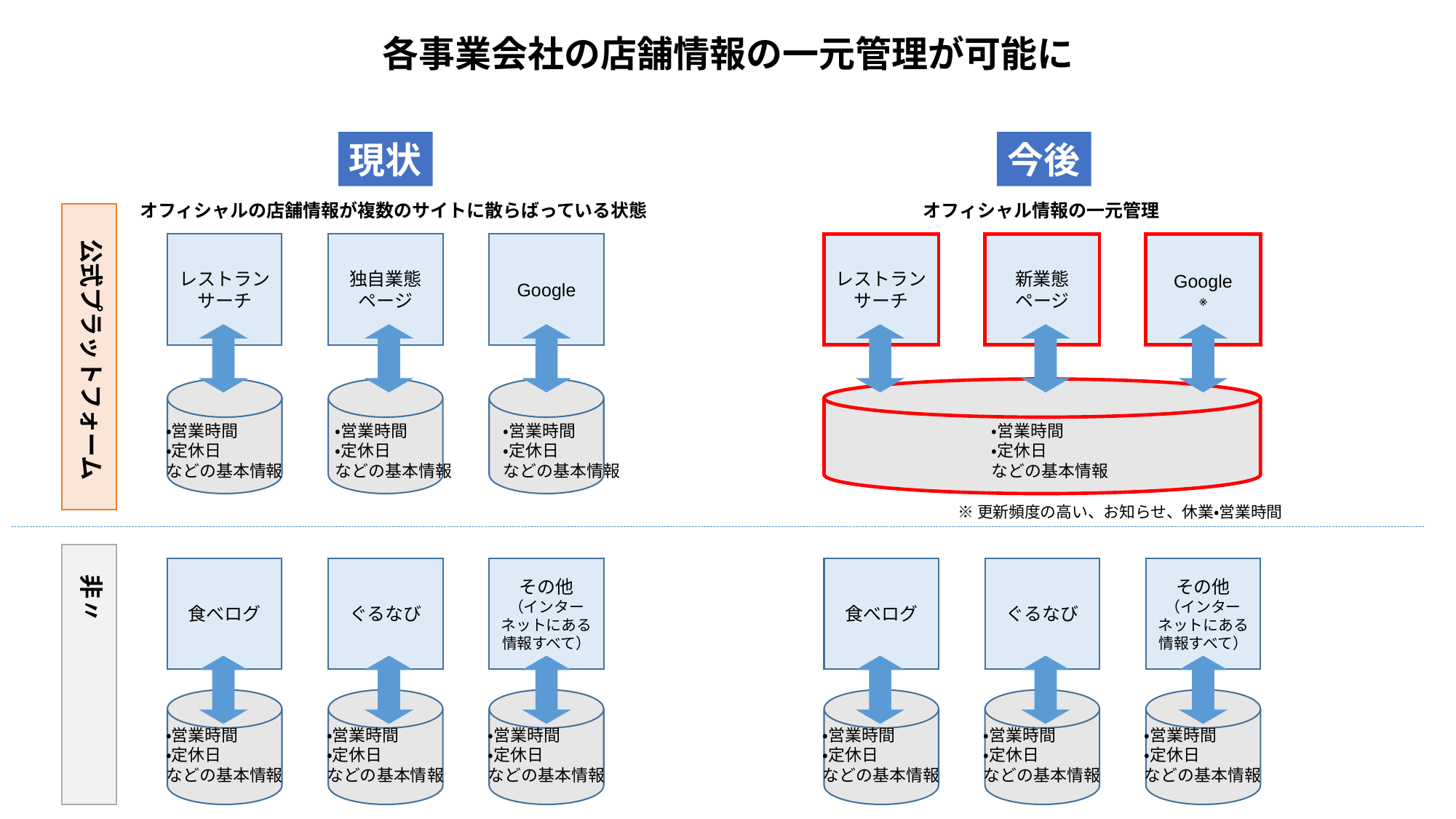

各事業会社の店舗情報の一元管理が可能に
現状
今後
オフィシャルの店舗情報が複数のサイトに散らばっている状態
オフィシャル情報の一元管理

公式プラットフォーム
レストラン
サーチ
独自業態
ページ
Google
レストラン
サーチ
新業態
ページ
Google
※

・営業時間
・定休日
などの基本情報
・営業時間
・定休日
などの基本情報
・営業時間
・定休日
などの基本情報
・営業時間
・定休日
などの基本情報
※更新頻度の高い、お知らせ、休業・営業時間

食べログ
ぐるなび
その他
（インターネットにある情報すべて）
食べログ
ぐるなび
その他
（インターネットにある情報すべて）
非〃

・営業時間
・定休日
などの基本情報
・営業時間
・定休日
などの基本情報
・営業時間
・定休日
などの基本情報
・営業時間
・定休日
などの基本情報
・営業時間
・定休日
などの基本情報
・営業時間
・定休日
などの基本情報